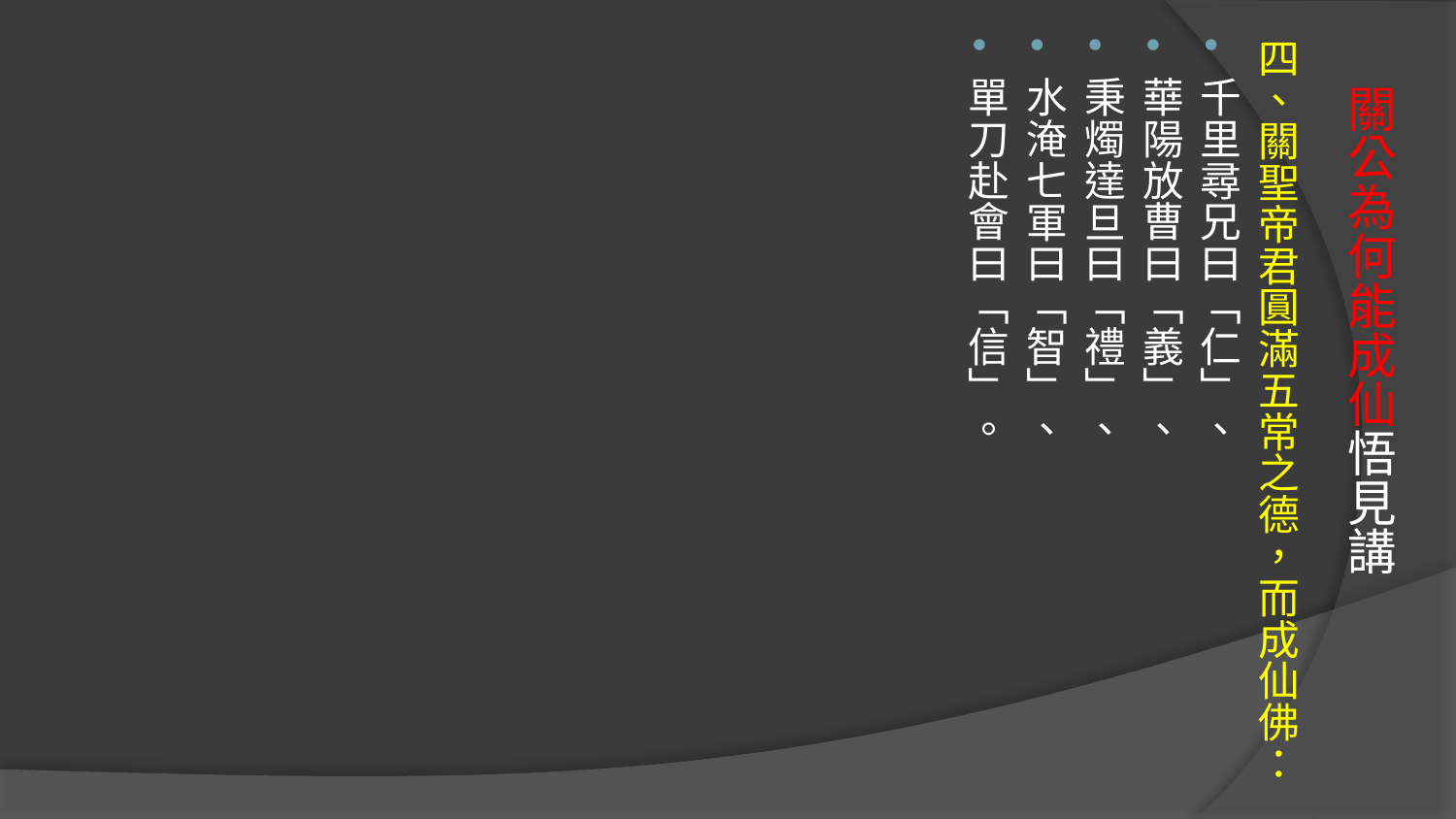

四、關聖帝君圓滿五常之德，而成仙佛：
千里尋兄曰「仁」、
華陽放曹曰「義」、
秉燭達旦曰「禮」、
水淹七軍曰「智」、
單刀赴會曰「信」。

# 關公為何能成仙悟見講